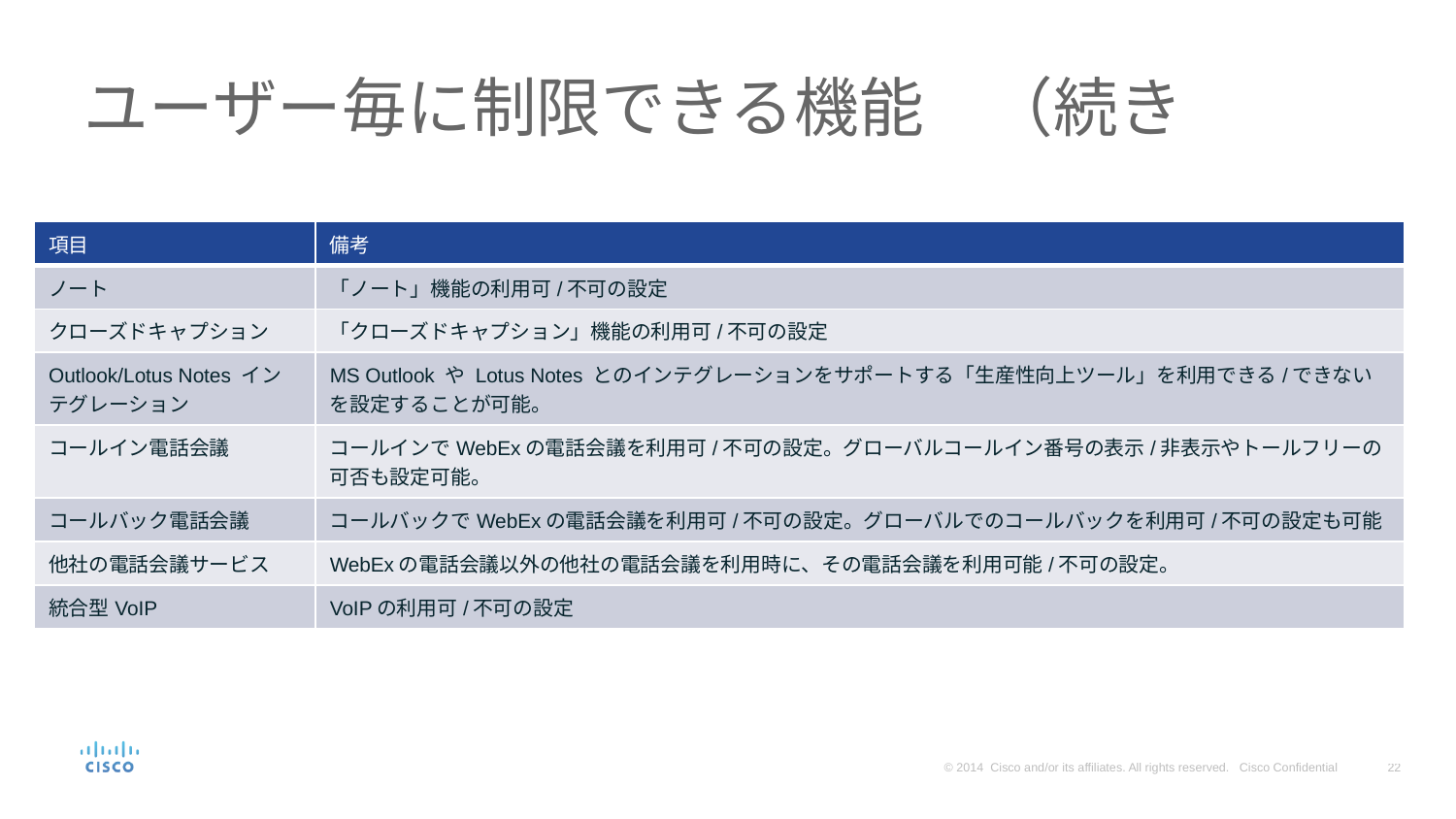

# ユーザー毎に制限できる機能　（続き
| 項目 | 備考 |
| --- | --- |
| ノート | 「ノート」機能の利用可/不可の設定 |
| クローズドキャプション | 「クローズドキャプション」機能の利用可/不可の設定 |
| Outlook/Lotus Notes インテグレーション | MS Outlook や Lotus Notes とのインテグレーションをサポートする「生産性向上ツール」を利用できる/できないを設定することが可能。 |
| コールイン電話会議 | コールインでWebExの電話会議を利用可/不可の設定。グローバルコールイン番号の表示/非表示やトールフリーの可否も設定可能。 |
| コールバック電話会議 | コールバックでWebExの電話会議を利用可/不可の設定。グローバルでのコールバックを利用可/不可の設定も可能 |
| 他社の電話会議サービス | WebExの電話会議以外の他社の電話会議を利用時に、その電話会議を利用可能/不可の設定。 |
| 統合型VoIP | VoIPの利用可/不可の設定 |